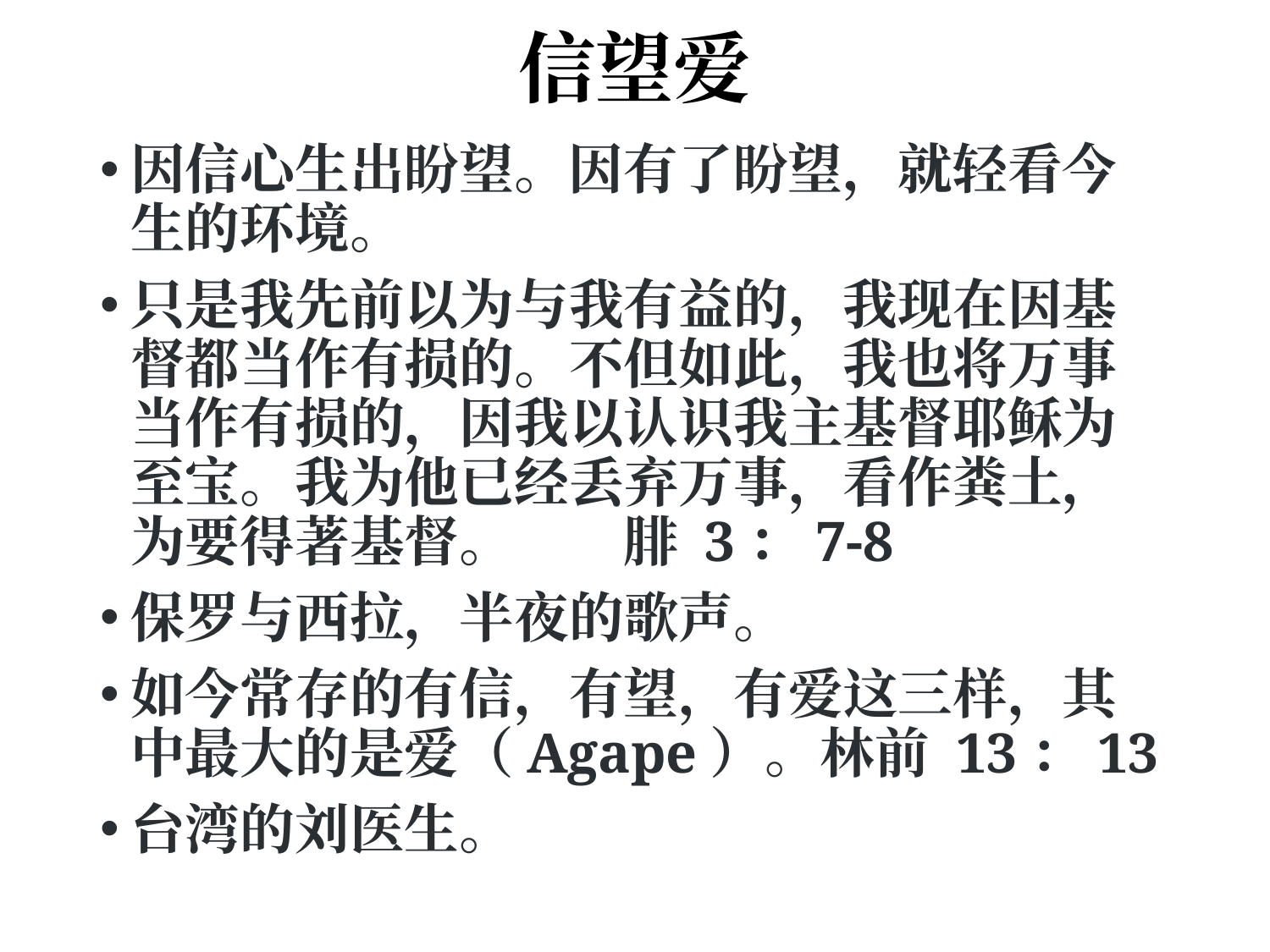

# 信望爱
因信心生出盼望。因有了盼望，就轻看今生的环境。
只是我先前以为与我有益的，我现在因基督都当作有损的。不但如此，我也将万事当作有损的，因我以认识我主基督耶稣为至宝。我为他已经丢弃万事，看作粪土，为要得著基督。		腓 3：7-8
保罗与西拉，半夜的歌声。
如今常存的有信，有望，有爱这三样，其中最大的是爱（Agape）。林前 13：13
台湾的刘医生。